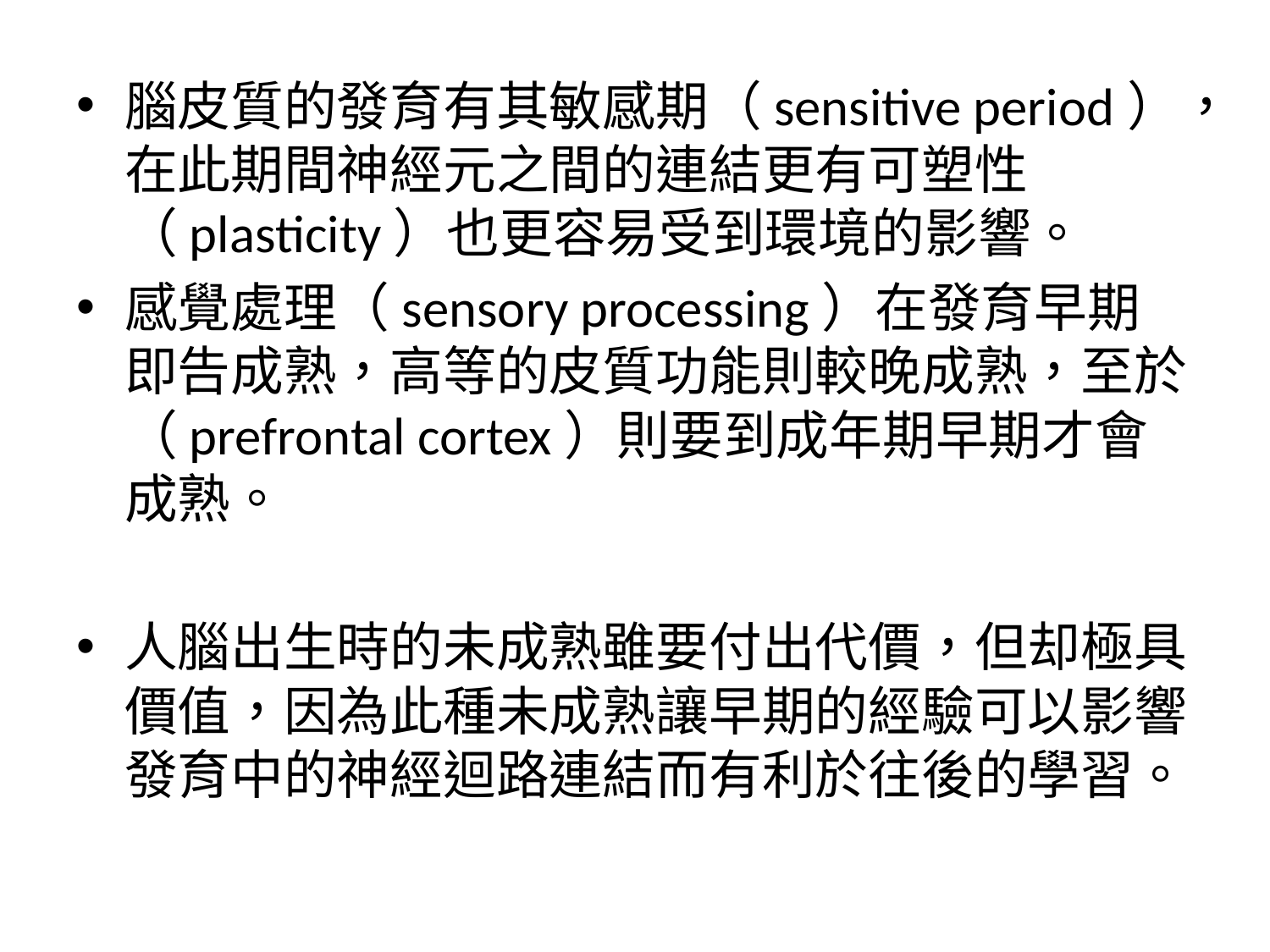

腦皮質的發育有其敏感期（sensitive period），在此期間神經元之間的連結更有可塑性（plasticity）也更容易受到環境的影響。
感覺處理（sensory processing）在發育早期即告成熟，高等的皮質功能則較晚成熟，至於（prefrontal cortex）則要到成年期早期才會成熟。

人腦出生時的未成熟雖要付出代價，但却極具價值，因為此種未成熟讓早期的經驗可以影響發育中的神經迴路連結而有利於往後的學習。